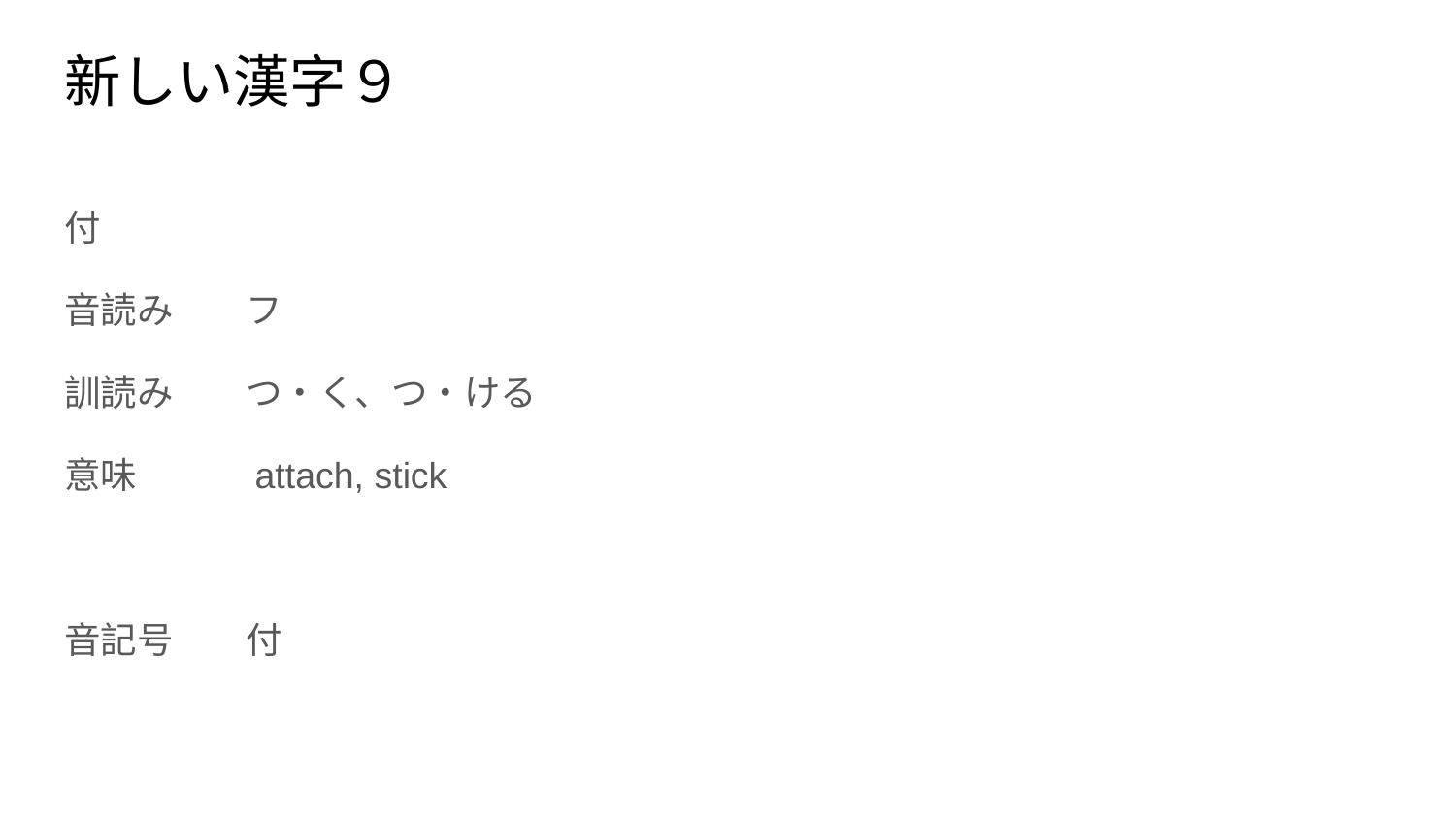

# 新しい漢字９
付
音読み　　フ
訓読み　　つ・く、つ・ける
意味　　　attach, stick

音記号　　付